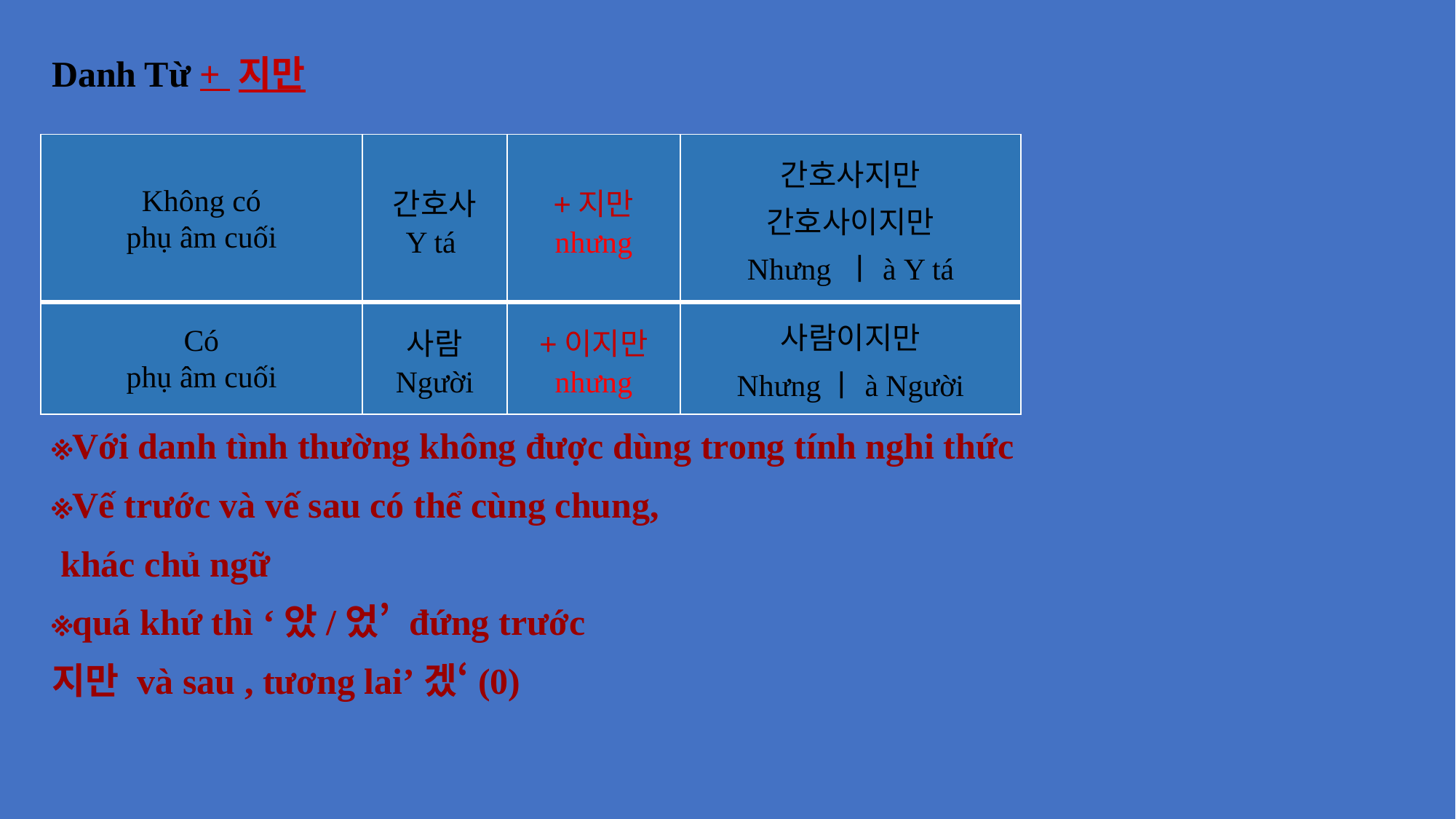

Danh Từ + 지만
| Không có phụ âm cuối | 간호사 Y tá | +지만 nhưng | 간호사지만 간호사이지만 Nhưng ㅣà Y tá |
| --- | --- | --- | --- |
| Có phụ âm cuối | 사람 Người | +이지만 nhưng | 사람이지만 Nhưngㅣà Người |
※Với danh tình thường không được dùng trong tính nghi thức
※Vế trước và vế sau có thể cùng chung,
 khác chủ ngữ
※quá khứ thì ‘았/었’ đứng trước
지만 và sau , tương lai’겠‘(0)